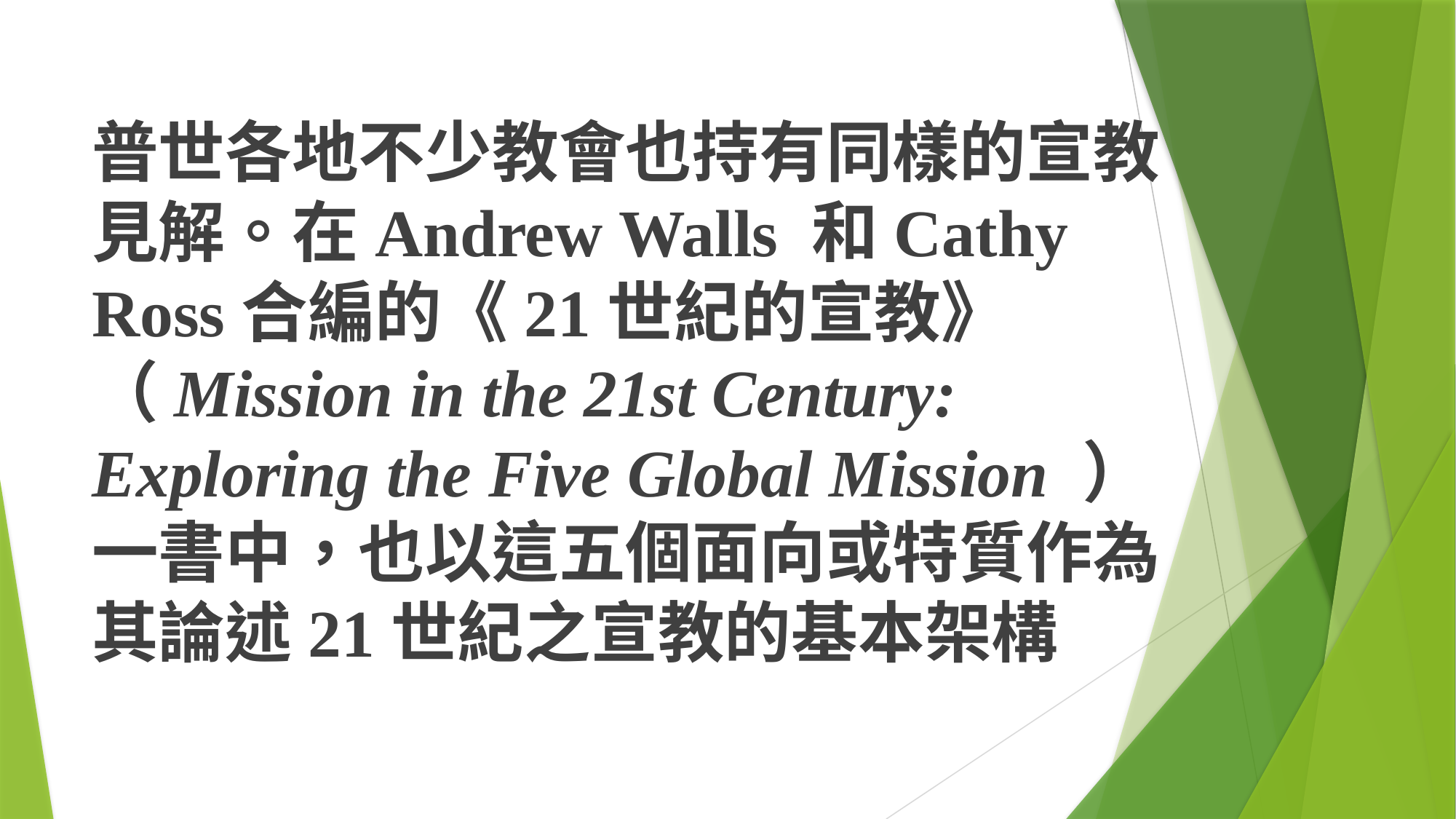

#
普世各地不少教會也持有同樣的宣教見解。在Andrew Walls 和Cathy Ross合編的《21世紀的宣教》（Mission in the 21st Century: Exploring the Five Global Mission ）一書中，也以這五個面向或特質作為其論述21世紀之宣教的基本架構